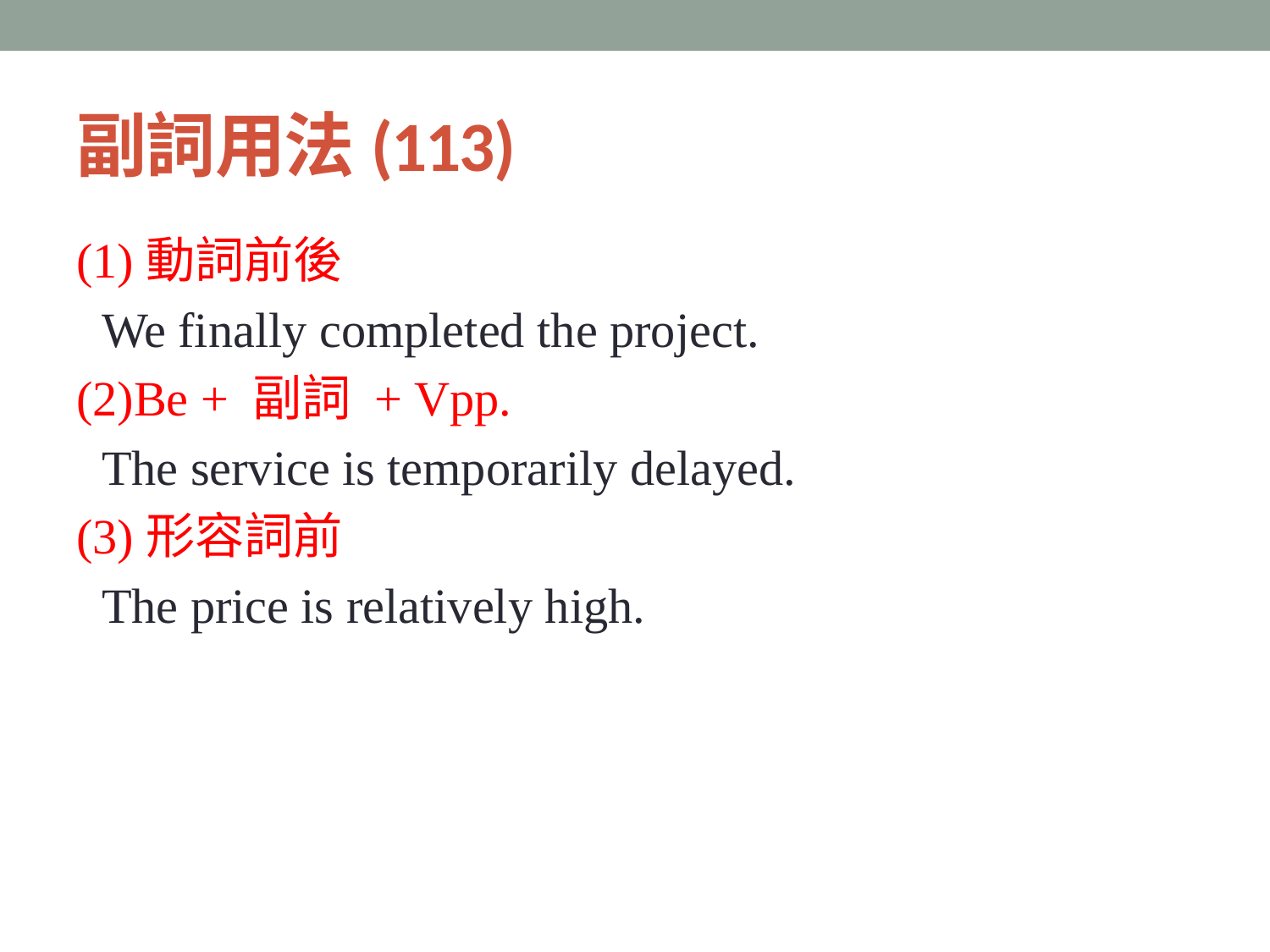

# 副詞用法(113)
(1)動詞前後
	We finally completed the project.
(2)Be + 副詞 + Vpp.
	The service is temporarily delayed.
(3)形容詞前
	The price is relatively high.